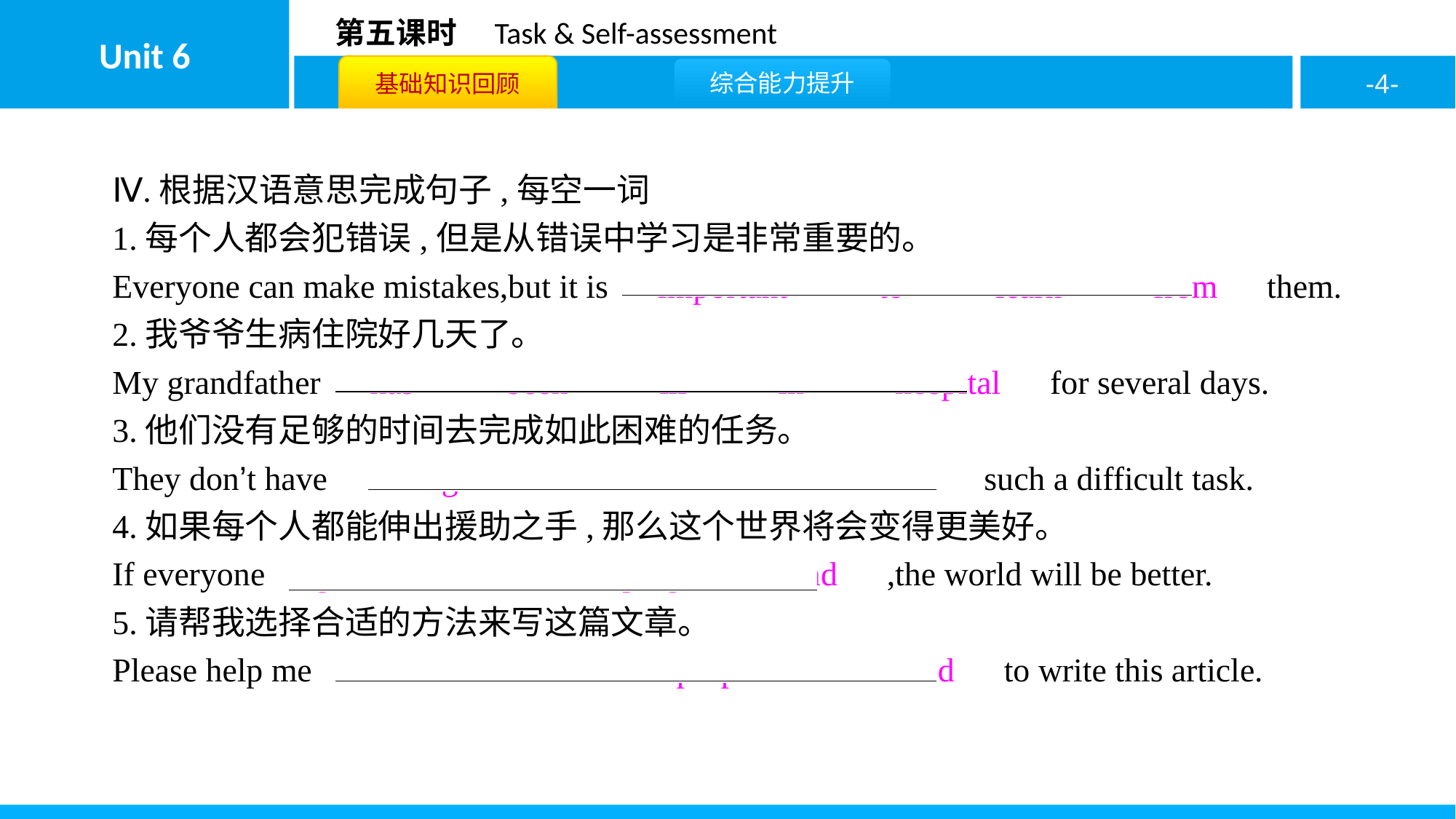

Ⅳ.根据汉语意思完成句子,每空一词
1.每个人都会犯错误,但是从错误中学习是非常重要的。
Everyone can make mistakes,but it is　important　 　to　 　learn　 　from　them.
2.我爷爷生病住院好几天了。
My grandfather　has　 　been　 　ill　 　in　 　hospital　for several days.
3.他们没有足够的时间去完成如此困难的任务。
They don’t have　enough　 　time　 　to　 　achieve　such a difficult task.
4.如果每个人都能伸出援助之手,那么这个世界将会变得更美好。
If everyone　gives　 　a　 　helping　 　hand　,the world will be better.
5.请帮我选择合适的方法来写这篇文章。
Please help me　choose　 　the　 　proper　 　method　to write this article.